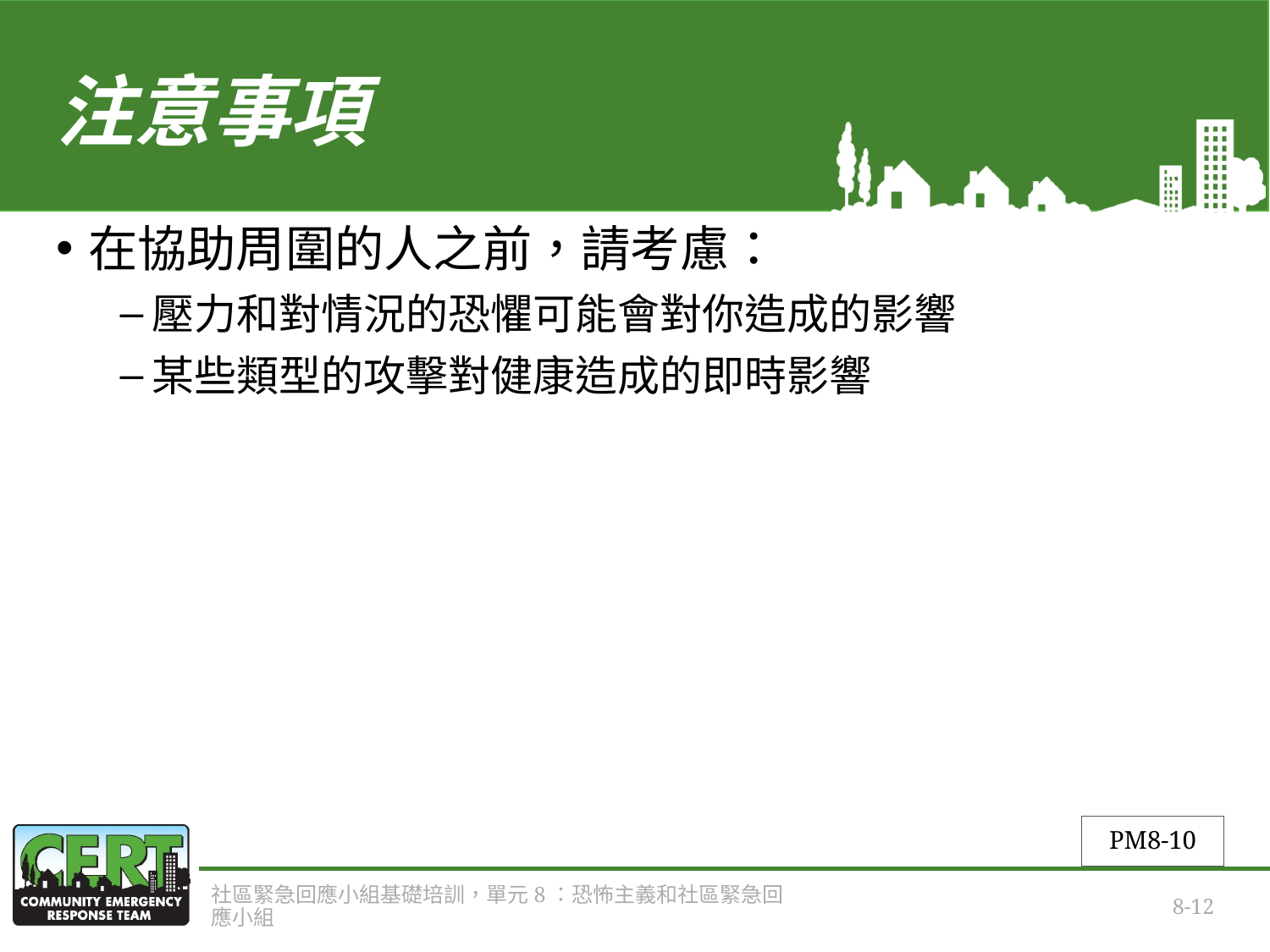

# 注意事項
在協助周圍的人之前，請考慮：
壓力和對情況的恐懼可能會對你造成的影響
某些類型的攻擊對健康造成的即時影響

PM8-10
社區緊急回應小組基礎培訓，單元8：恐怖主義和社區緊急回應小組
8-12